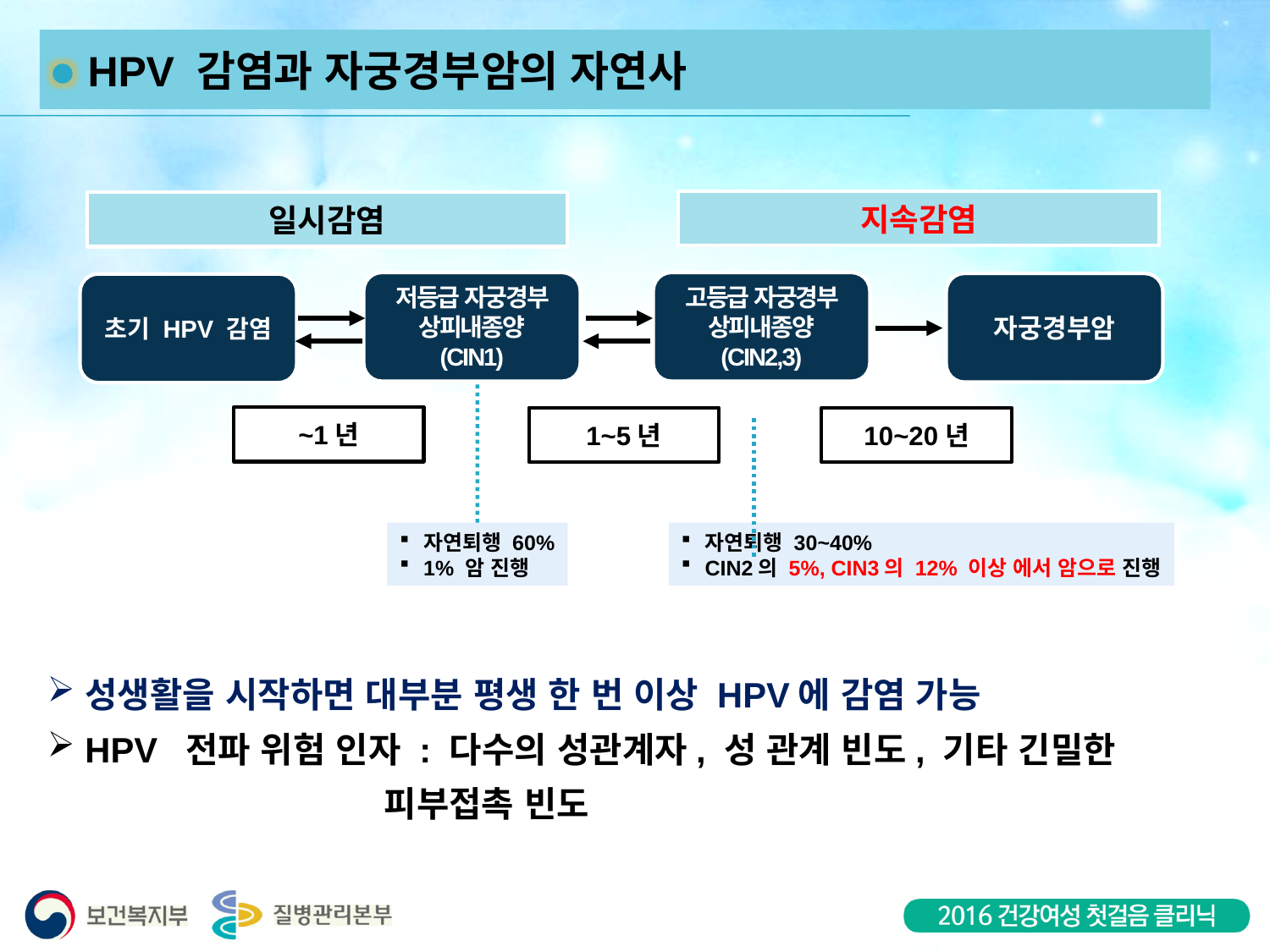

HPV 감염과 자궁경부암의 자연사

지속감염
일시감염
저등급 자궁경부 상피내종양
(CIN1)
고등급 자궁경부 상피내종양
(CIN2,3)
자궁경부암
초기 HPV 감염
~1년
1~5년
10~20년
자연퇴행 60%
1% 암 진행
자연퇴행 30~40%
CIN2의 5%, CIN3의 12% 이상 에서 암으로 진행
성생활을 시작하면 대부분 평생 한 번 이상 HPV에 감염 가능
HPV  전파 위험 인자 : 다수의 성관계자, 성 관계 빈도, 기타 긴밀한
                                 피부접촉 빈도